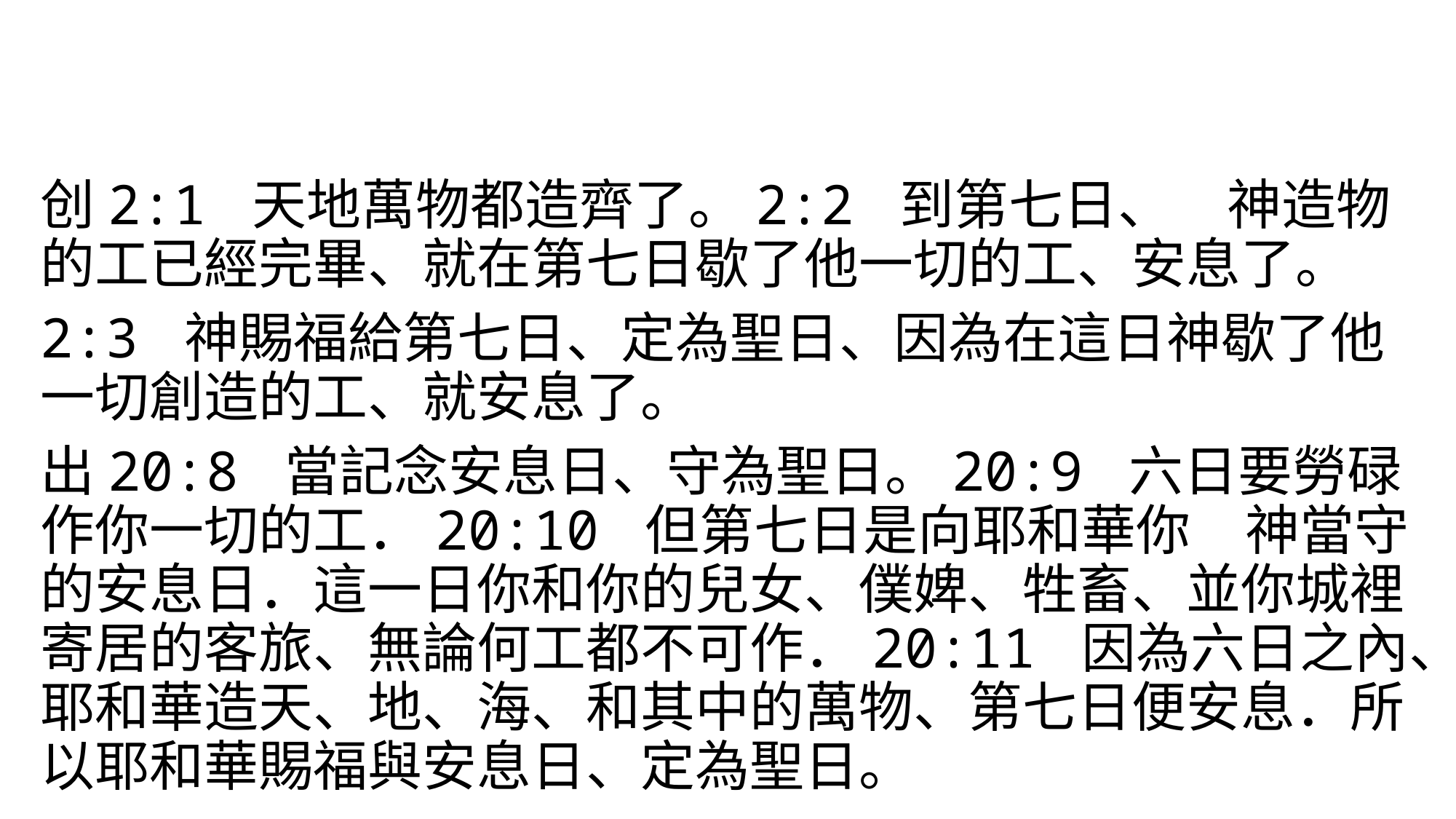

#
创2:1 天地萬物都造齊了。2:2 到第七日、　神造物的工已經完畢、就在第七日歇了他一切的工、安息了。
2:3 神賜福給第七日、定為聖日、因為在這日神歇了他一切創造的工、就安息了。
出20:8 當記念安息日、守為聖日。20:9 六日要勞碌作你一切的工．20:10 但第七日是向耶和華你　神當守的安息日．這一日你和你的兒女、僕婢、牲畜、並你城裡寄居的客旅、無論何工都不可作．20:11 因為六日之內、耶和華造天、地、海、和其中的萬物、第七日便安息．所以耶和華賜福與安息日、定為聖日。